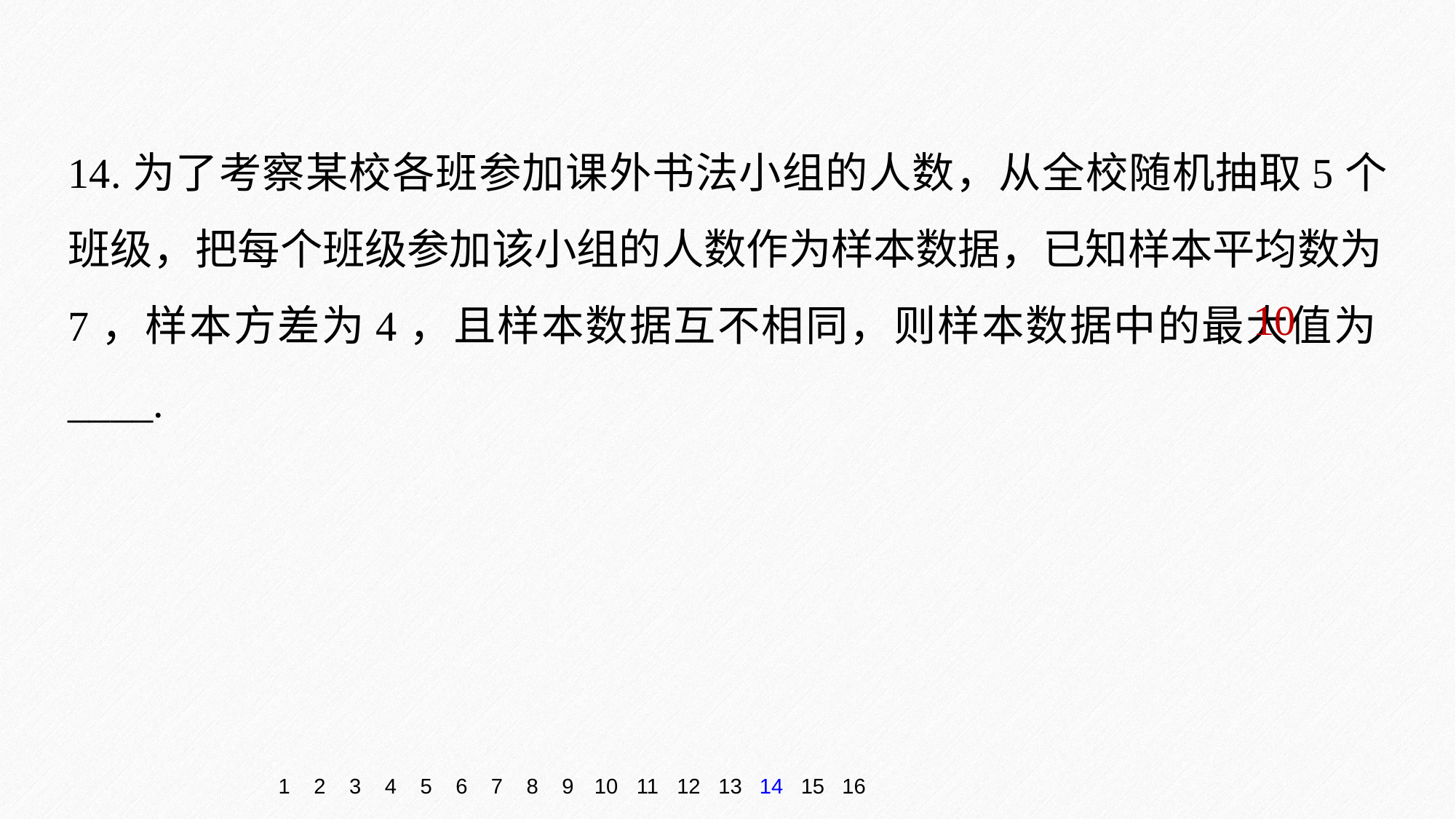

14.为了考察某校各班参加课外书法小组的人数，从全校随机抽取5个班级，把每个班级参加该小组的人数作为样本数据，已知样本平均数为7，样本方差为4，且样本数据互不相同，则样本数据中的最大值为____.
10
1
2
3
4
5
6
7
8
9
10
11
12
13
14
15
16